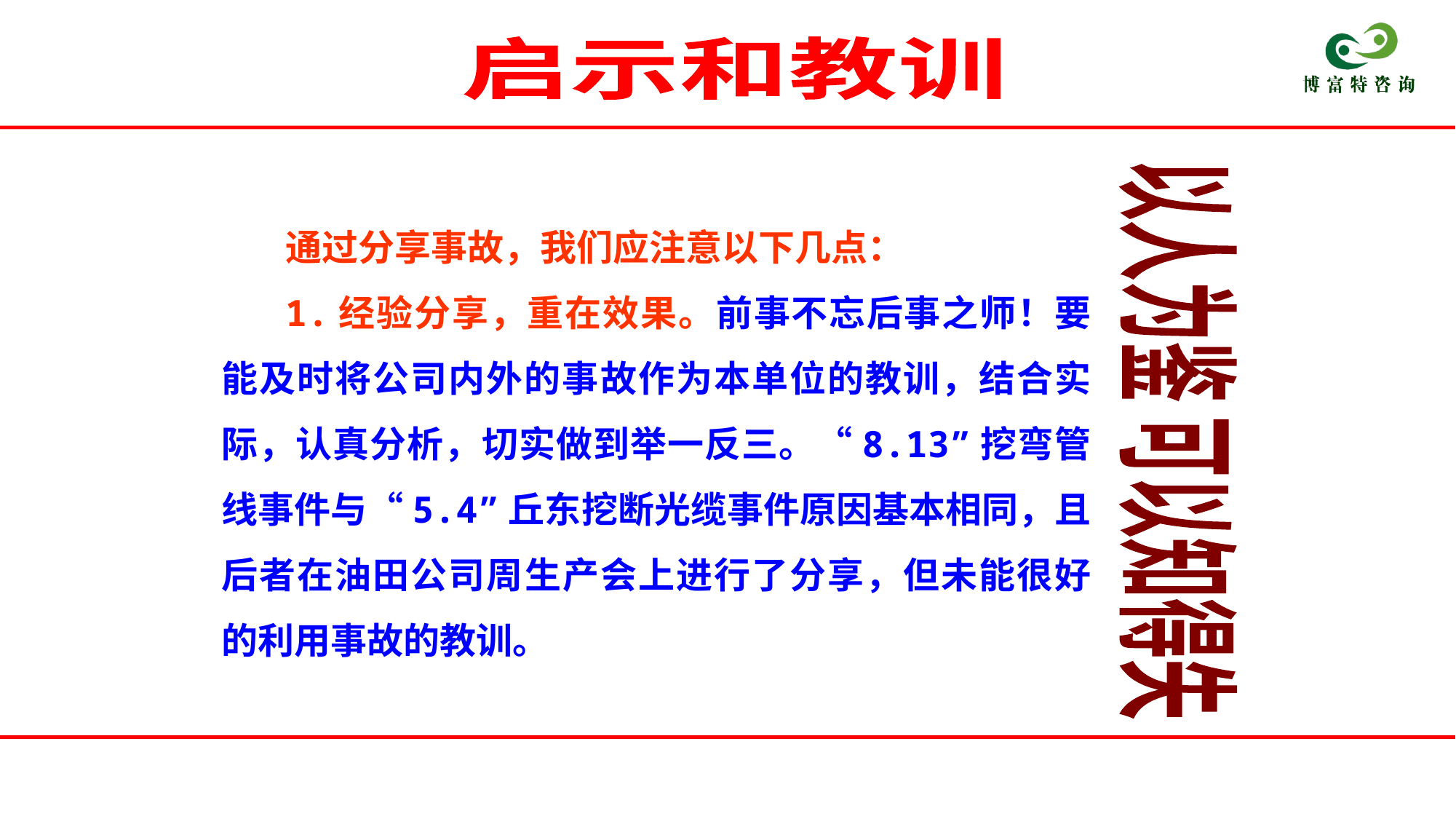

启示和教训
通过分享事故，我们应注意以下几点：
1.经验分享，重在效果。前事不忘后事之师！要能及时将公司内外的事故作为本单位的教训，结合实际，认真分析，切实做到举一反三。“8.13”挖弯管线事件与“5.4”丘东挖断光缆事件原因基本相同，且后者在油田公司周生产会上进行了分享，但未能很好的利用事故的教训。
以人为鉴 可以知得失